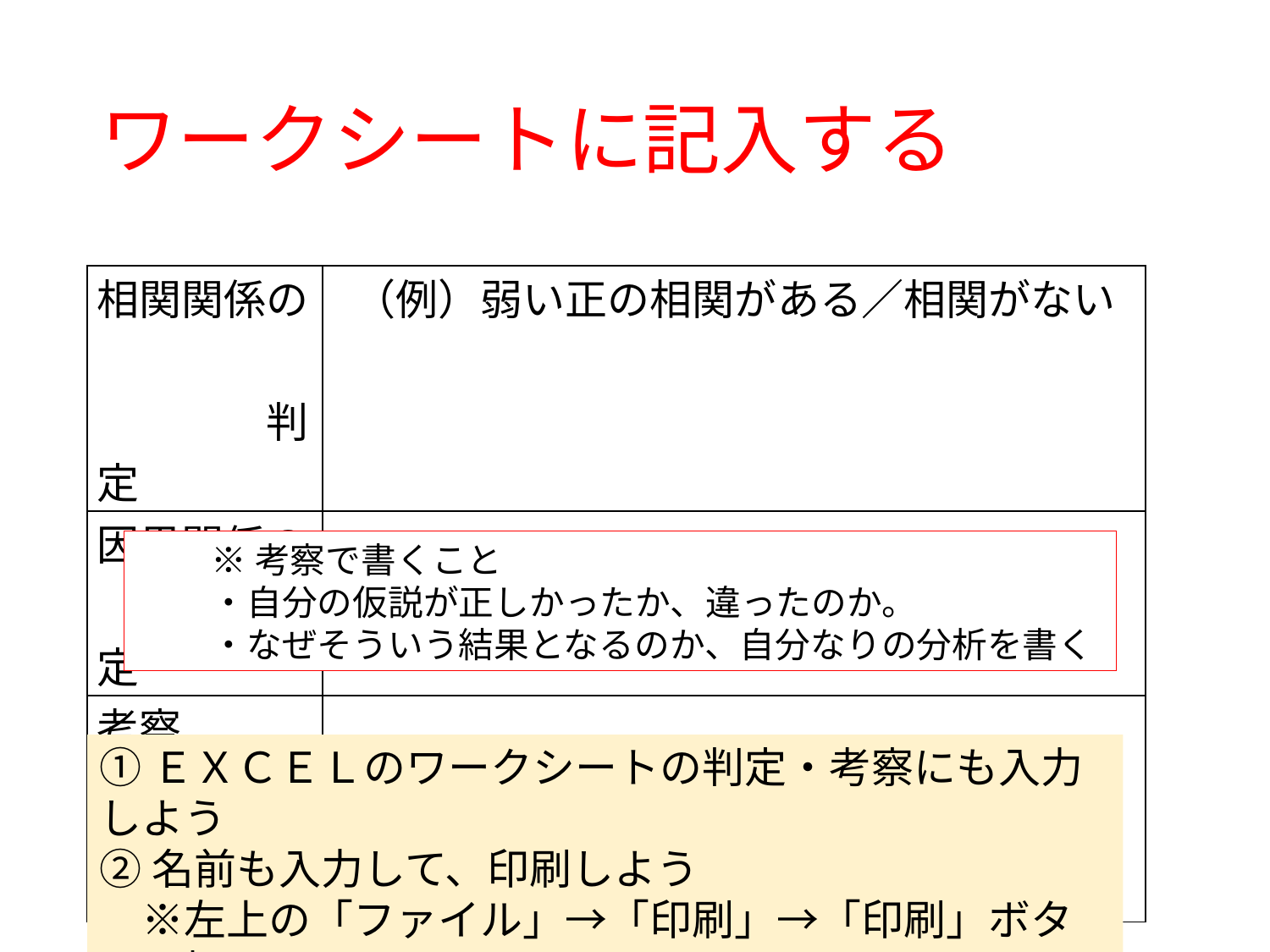

# ワークシートに記入する
| 相関関係の　　 　　　　判定 | （例）弱い正の相関がある／相関がない |
| --- | --- |
| 因果関係の 　　　　判定 |  |
| 考察 |  |
※考察で書くこと
・自分の仮説が正しかったか、違ったのか。
・なぜそういう結果となるのか、自分なりの分析を書く
①ＥＸＣＥＬのワークシートの判定・考察にも入力しよう
②名前も入力して、印刷しよう
　※左上の「ファイル」→「印刷」→「印刷」ボタンを押す